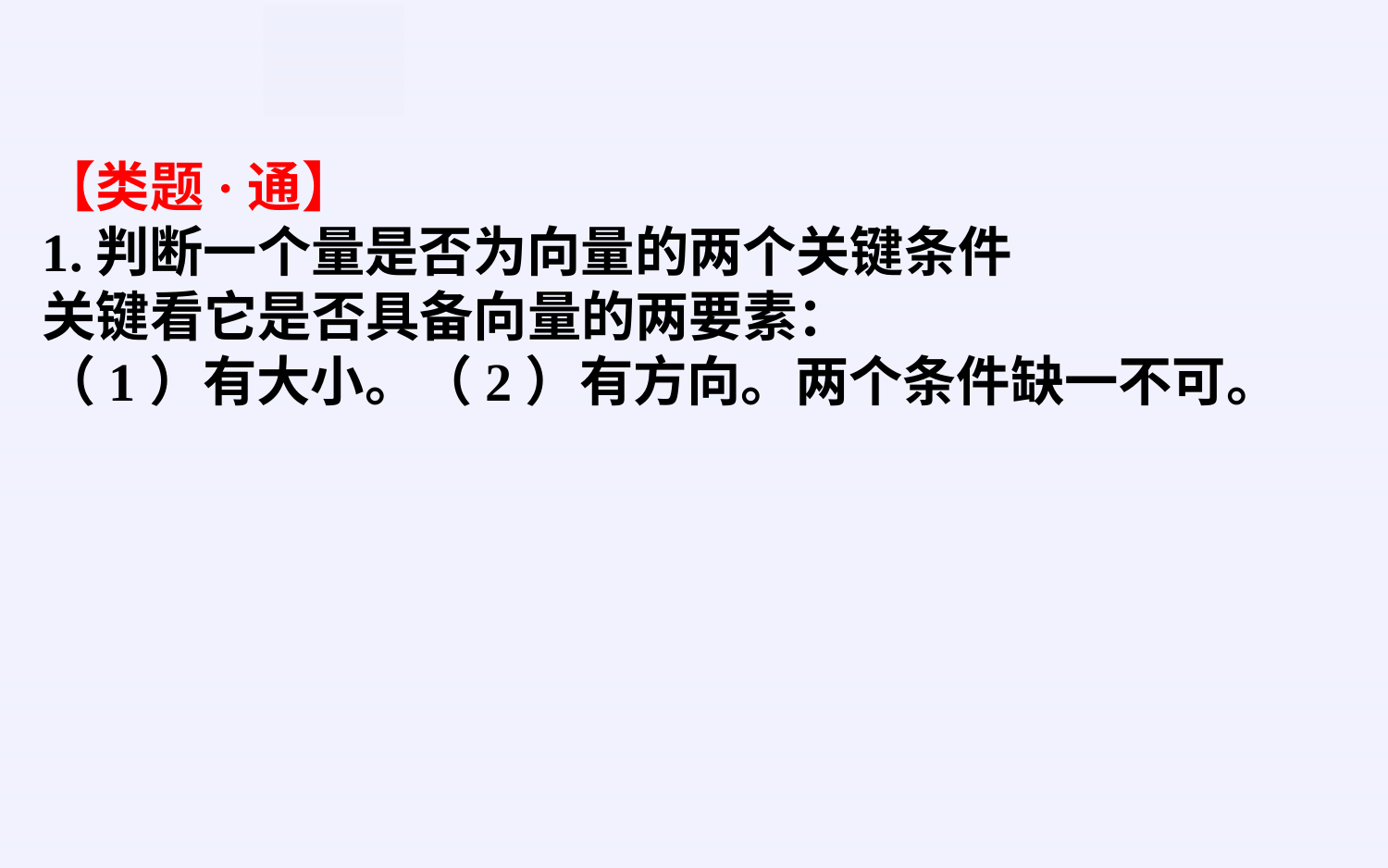

【类题·通】
1.判断一个量是否为向量的两个关键条件
关键看它是否具备向量的两要素：
（1）有大小。（2）有方向。两个条件缺一不可。